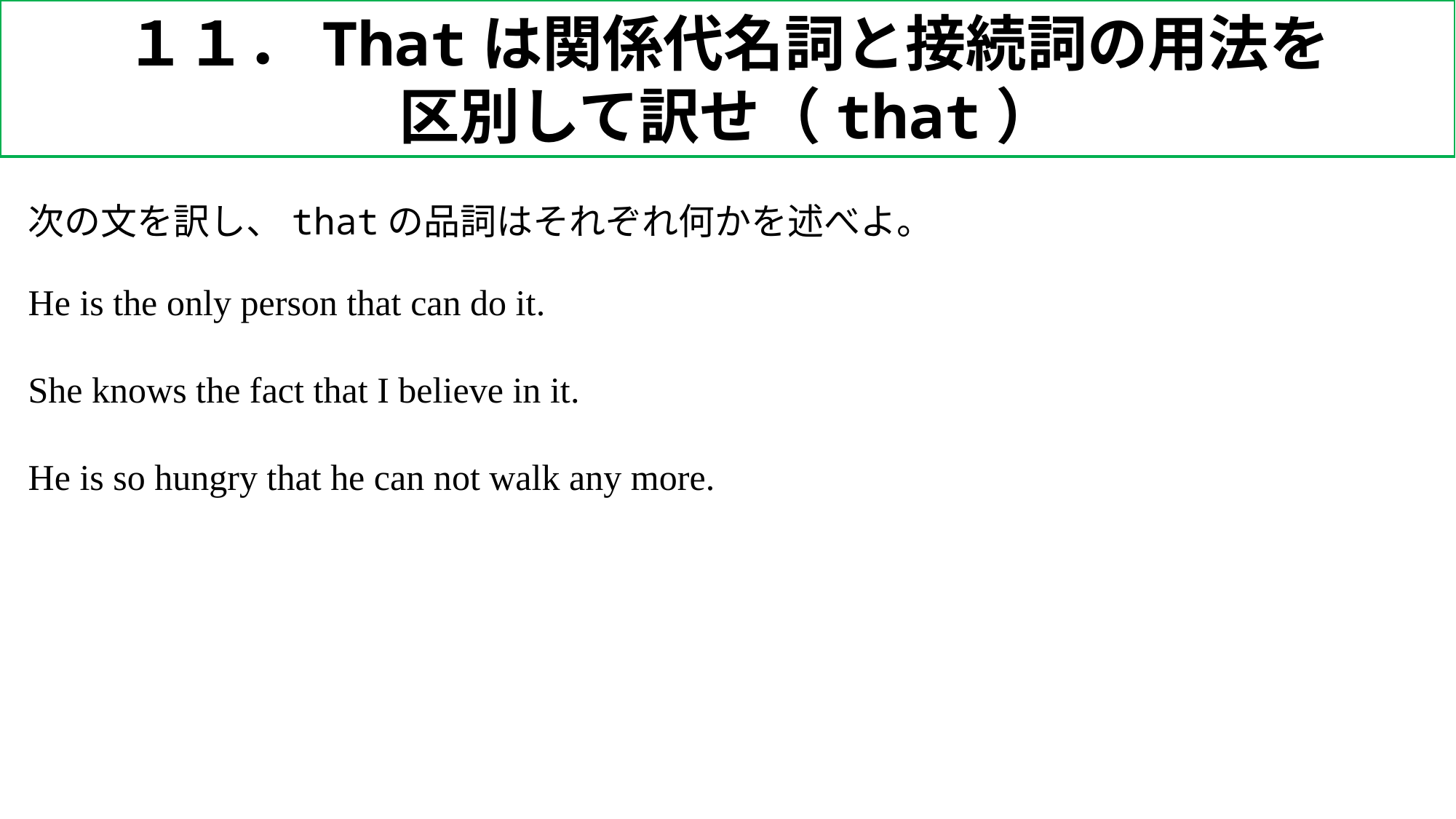

１１．Thatは関係代名詞と接続詞の用法を
区別して訳せ（that）
次の文を訳し、thatの品詞はそれぞれ何かを述べよ。
He is the only person that can do it.

She knows the fact that I believe in it.

He is so hungry that he can not walk any more.